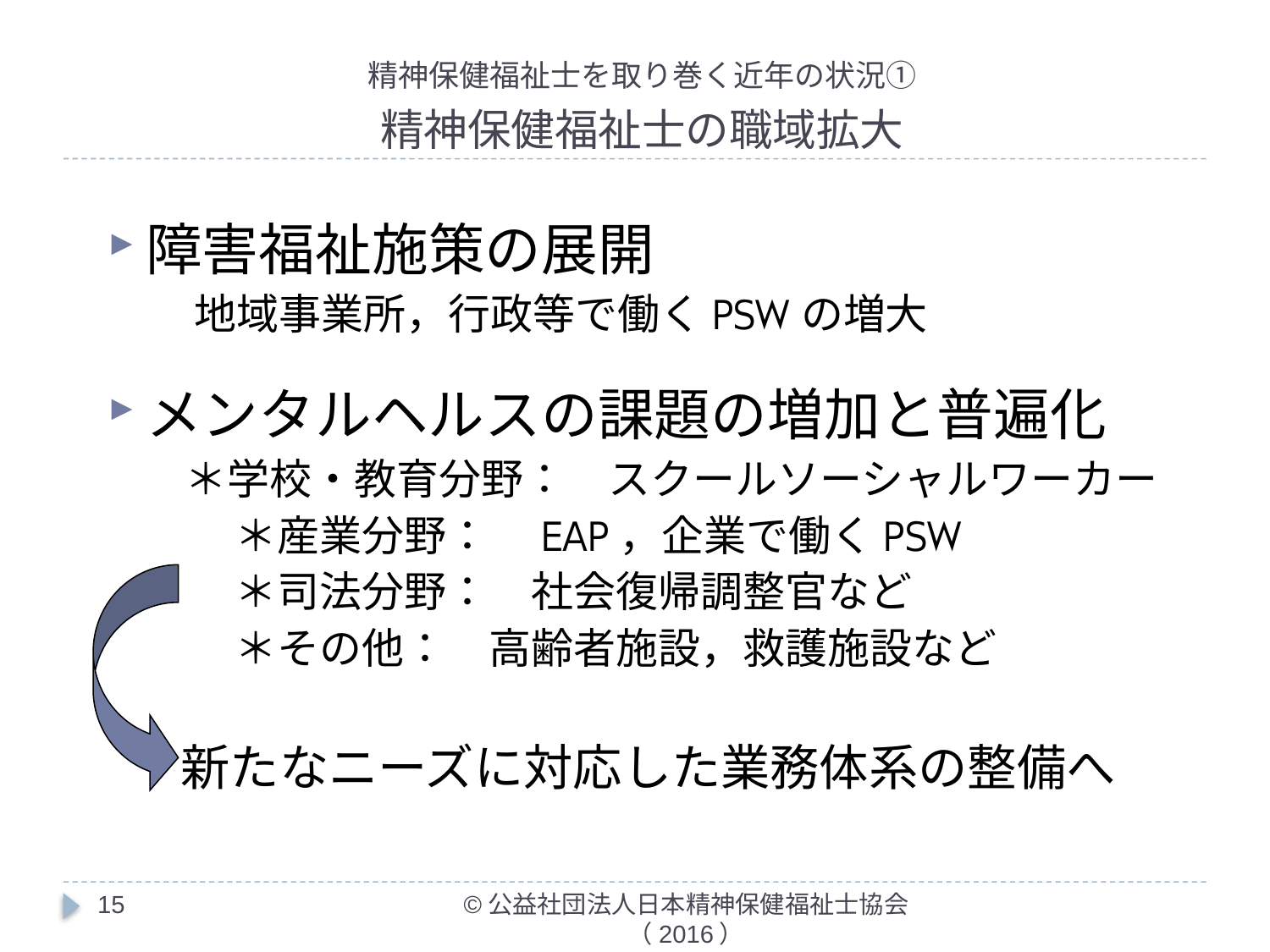

# 精神保健福祉士を取り巻く近年の状況① 精神保健福祉士の職域拡大
障害福祉施策の展開
        地域事業所，行政等で働くPSWの増大

メンタルヘルスの課題の増加と普遍化
       ＊学校・教育分野：　スクールソーシャルワーカー
　　　＊産業分野：　EAP，企業で働くPSW
　　　＊司法分野：　社会復帰調整官など
　　　＊その他：　高齢者施設，救護施設など

      新たなニーズに対応した業務体系の整備へ

15
©公益社団法人日本精神保健福祉士協会（2016）